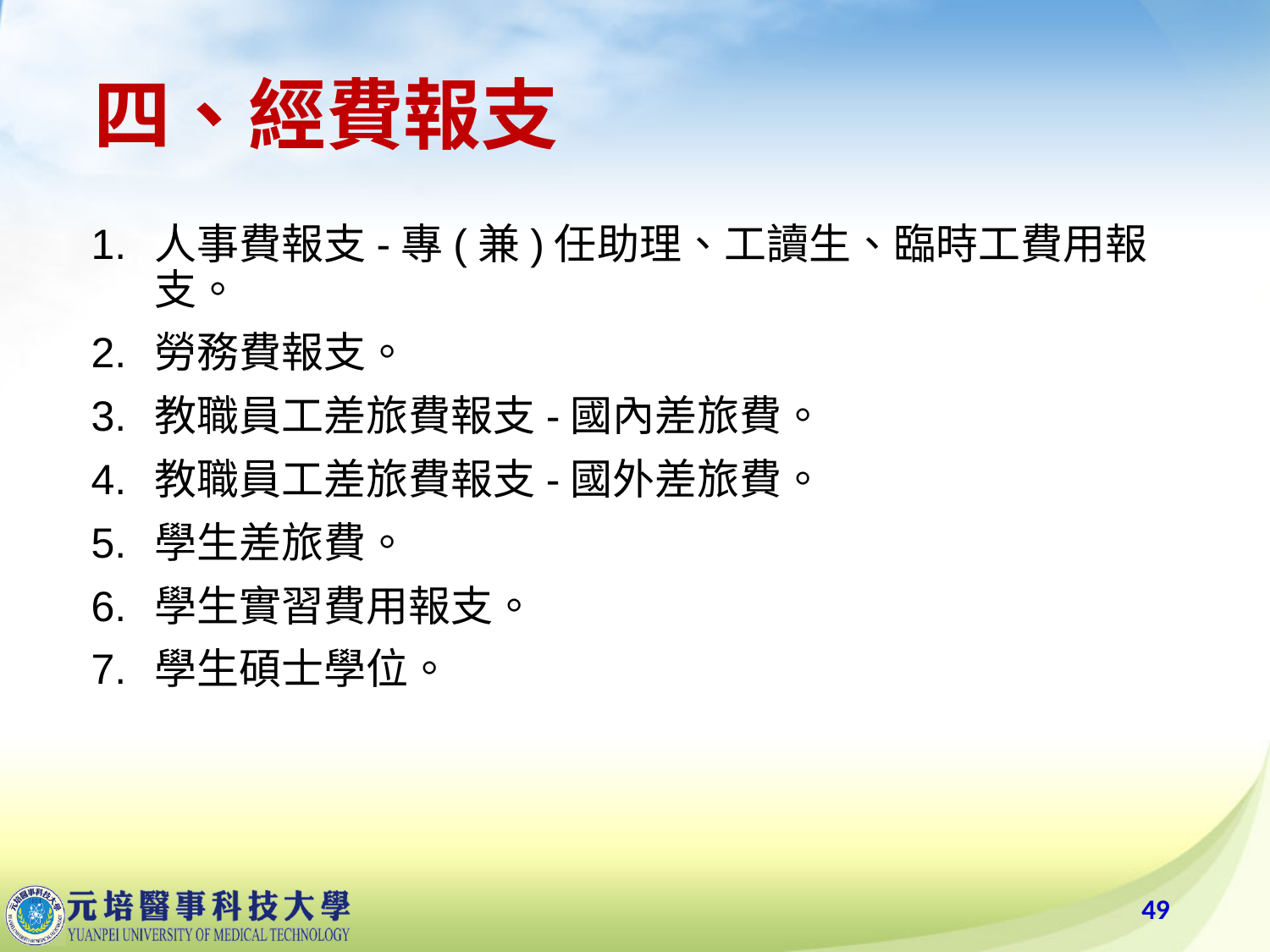

# 四、經費報支
人事費報支-專(兼)任助理、工讀生、臨時工費用報支。
勞務費報支。
教職員工差旅費報支-國內差旅費。
教職員工差旅費報支-國外差旅費。
學生差旅費。
學生實習費用報支。
學生碩士學位。
49